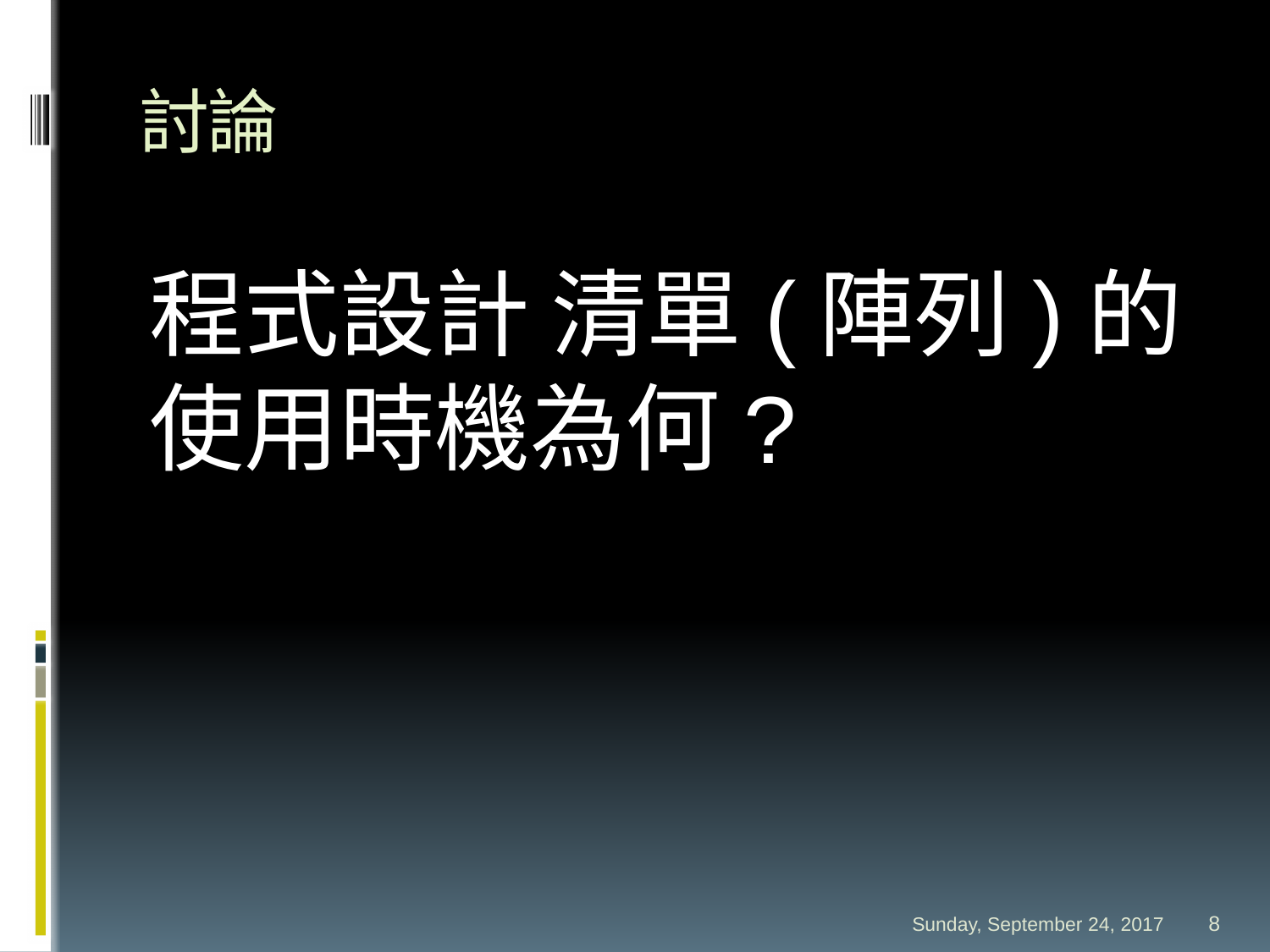

# 討論
程式設計 清單(陣列)的使用時機為何?

Sunday, September 24, 2017
8